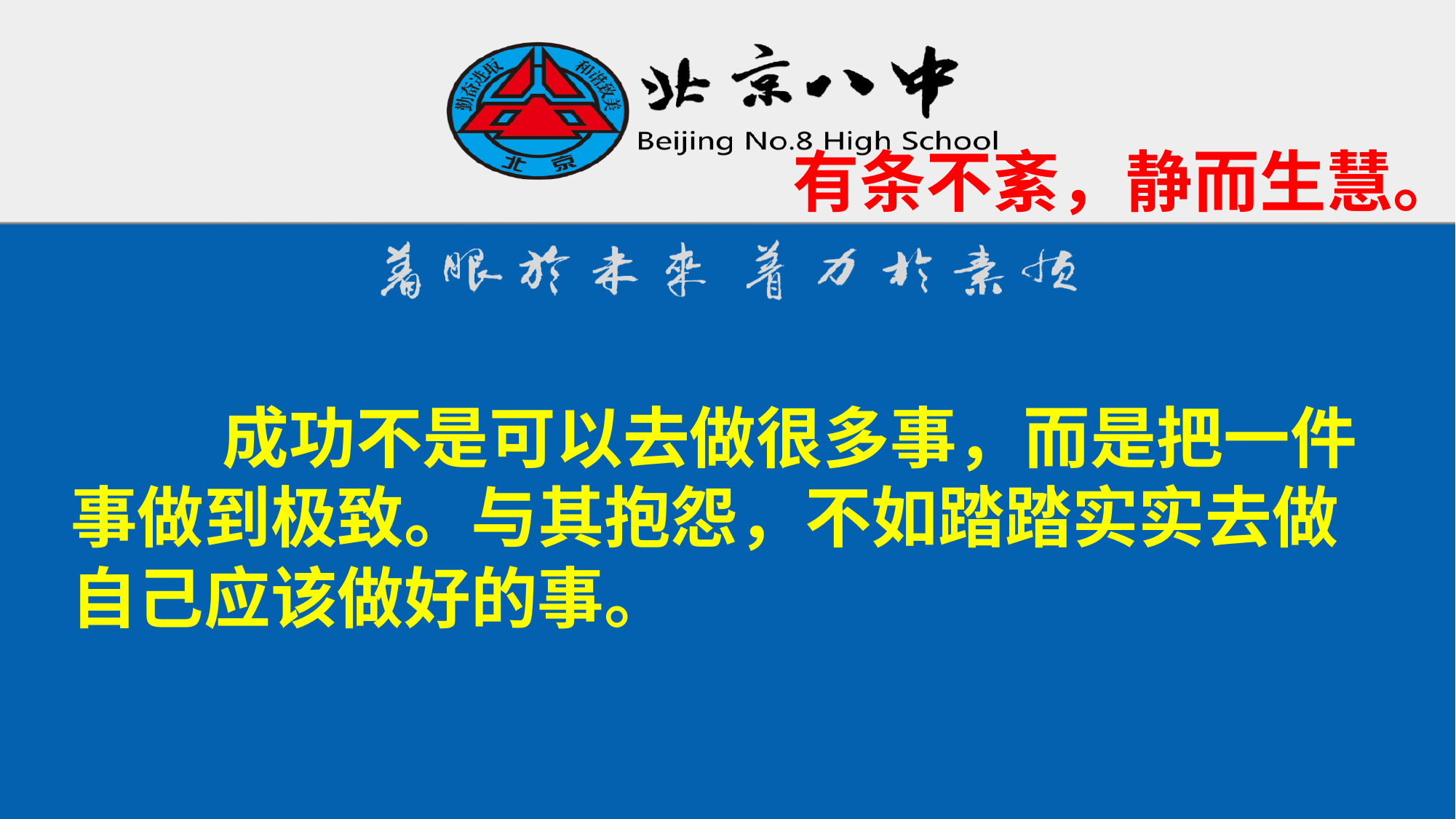

有条不紊，静而生慧。
         成功不是可以去做很多事，而是把一件事做到极致。与其抱怨，不如踏踏实实去做自己应该做好的事。